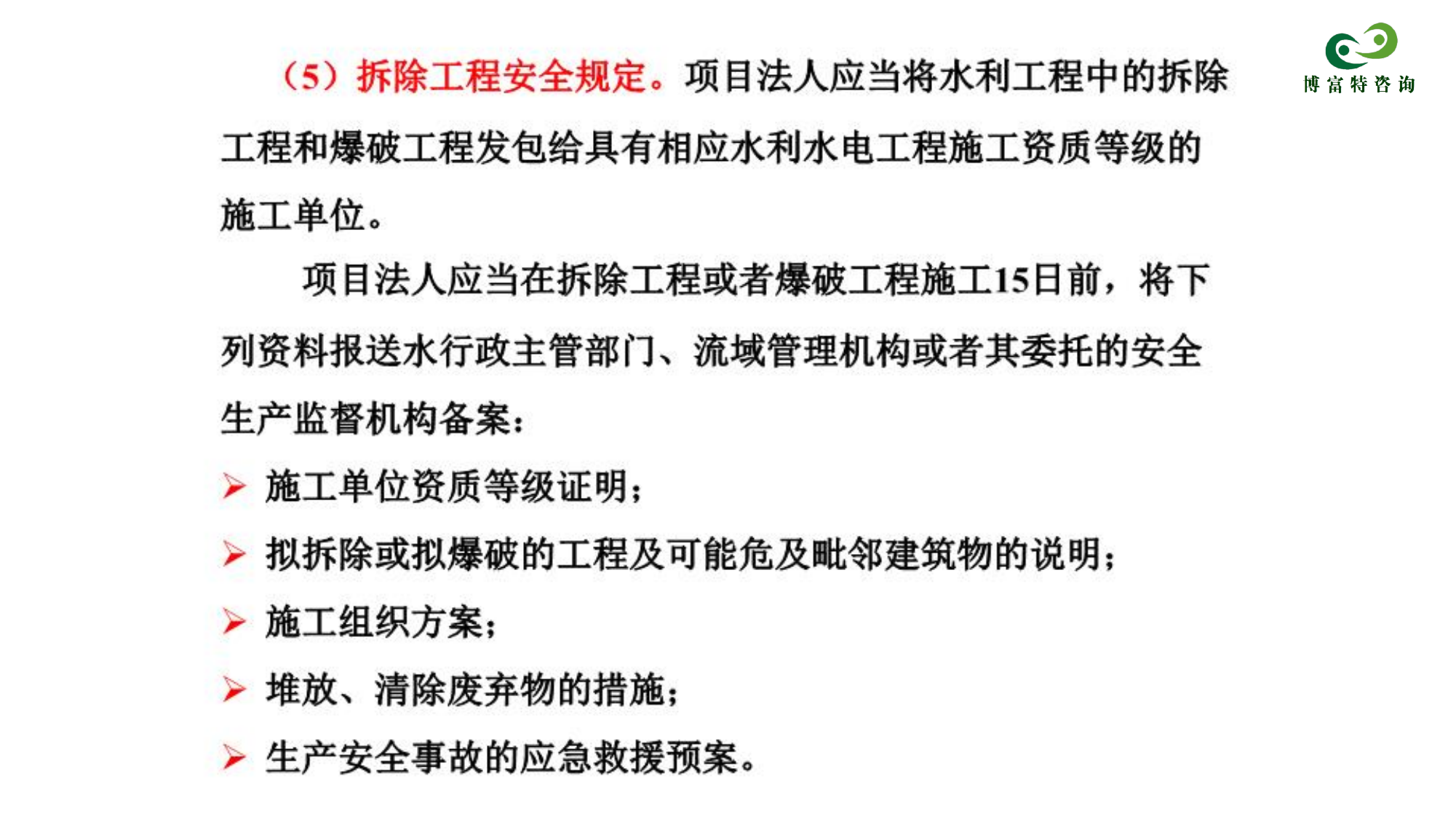

(5)拆除工程安全规定。项目法人应当将水利工程中的拆除

工程和爆破工程发包给具有相应水利水电工程施工资质等级的

施工单位。

项目法人应当在拆除工程或者爆破工程施工15日前,将下

列资料报送水行政主管部门、流域管理机构或者其委托的安全

生产监督机构备案:

施工单位资质等级证明;

拟拆除或拟爆破的工程及可能危及毗邻建筑物的说明;

施工组织方案;

堆放、清除废弃物的措施;

生产安全事故的应急救援预案。